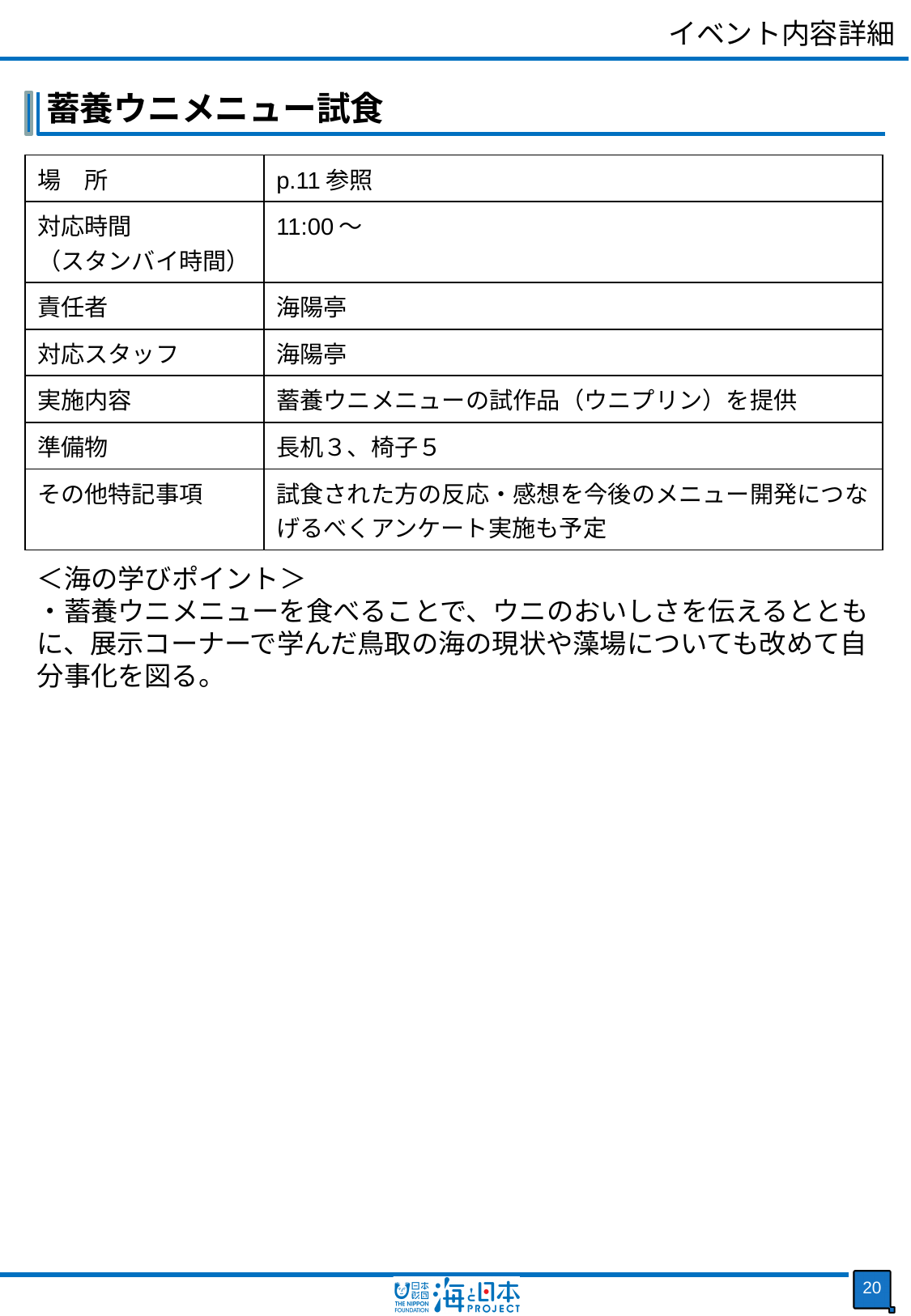

イベント内容詳細
蓄養ウニメニュー試食

| 場　所 | p.11参照 |
| --- | --- |
| 対応時間 （スタンバイ時間） | 11:00～ |
| 責任者 | 海陽亭 |
| 対応スタッフ | 海陽亭 |
| 実施内容 | 蓄養ウニメニューの試作品（ウニプリン）を提供 |
| 準備物 | 長机３、椅子５ |
| その他特記事項 | 試食された方の反応・感想を今後のメニュー開発につなげるべくアンケート実施も予定 |
＜海の学びポイント＞
・蓄養ウニメニューを食べることで、ウニのおいしさを伝えるとともに、展示コーナーで学んだ鳥取の海の現状や藻場についても改めて自分事化を図る。
20